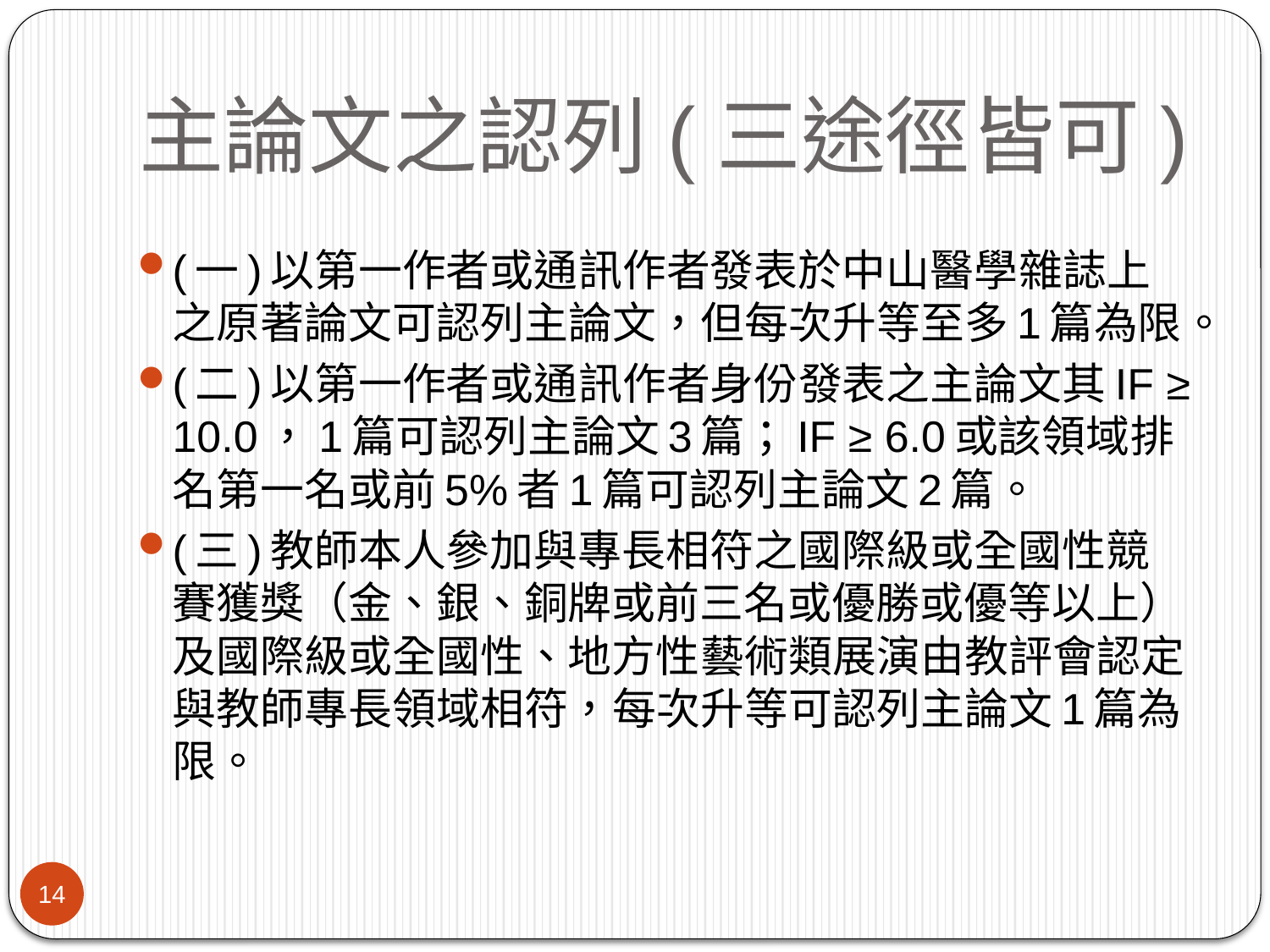

# 主論文之認列(三途徑皆可)
(一)以第一作者或通訊作者發表於中山醫學雜誌上之原著論文可認列主論文，但每次升等至多1篇為限。
(二)以第一作者或通訊作者身份發表之主論文其IF ≥ 10.0，1篇可認列主論文3篇；IF ≥ 6.0或該領域排名第一名或前5%者1篇可認列主論文2篇。
(三)教師本人參加與專長相符之國際級或全國性競賽獲獎（金、銀、銅牌或前三名或優勝或優等以上）及國際級或全國性、地方性藝術類展演由教評會認定與教師專長領域相符，每次升等可認列主論文1篇為限。

14